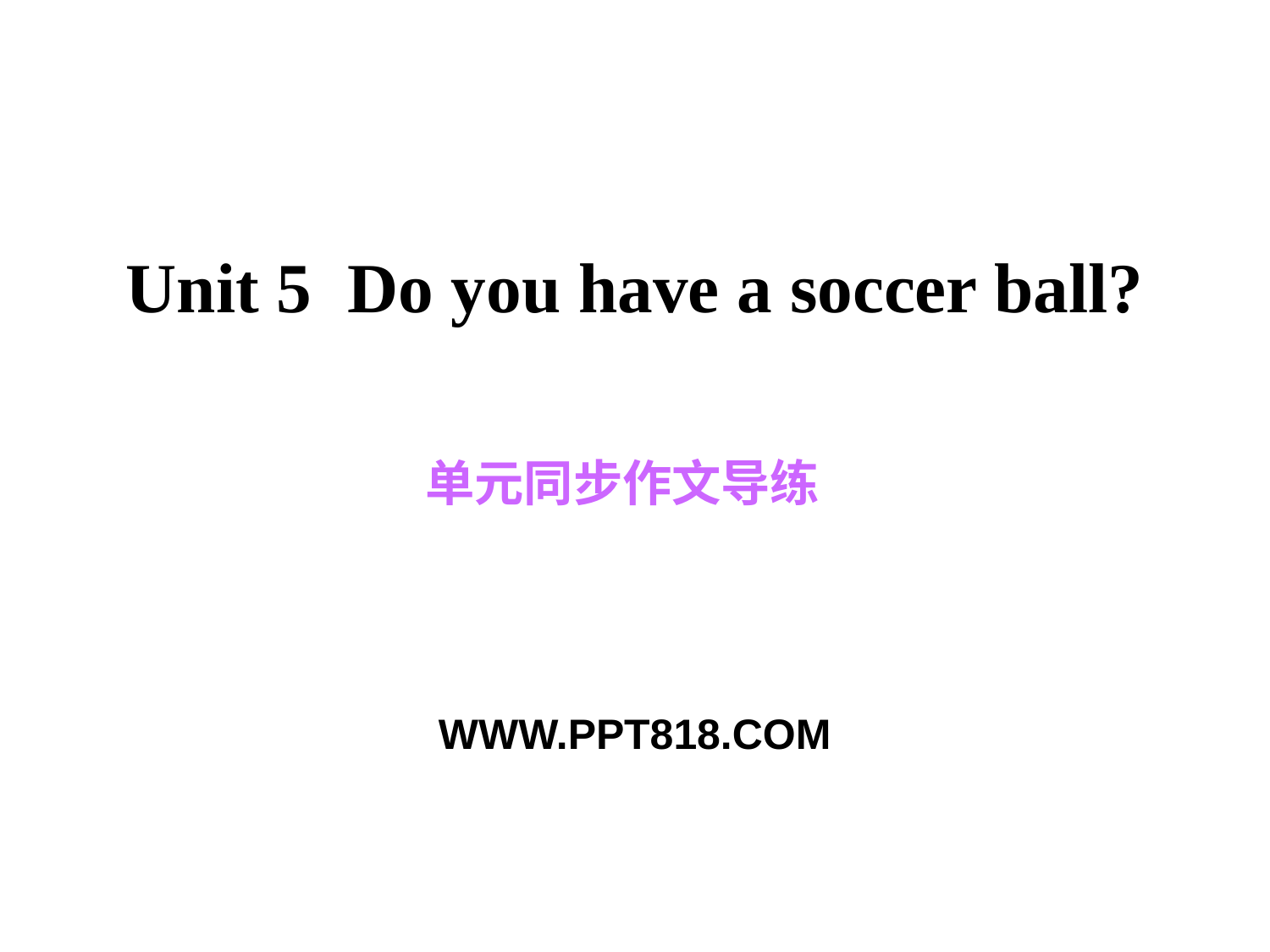

Unit 5  Do you have a soccer ball?
单元同步作文导练
WWW.PPT818.COM